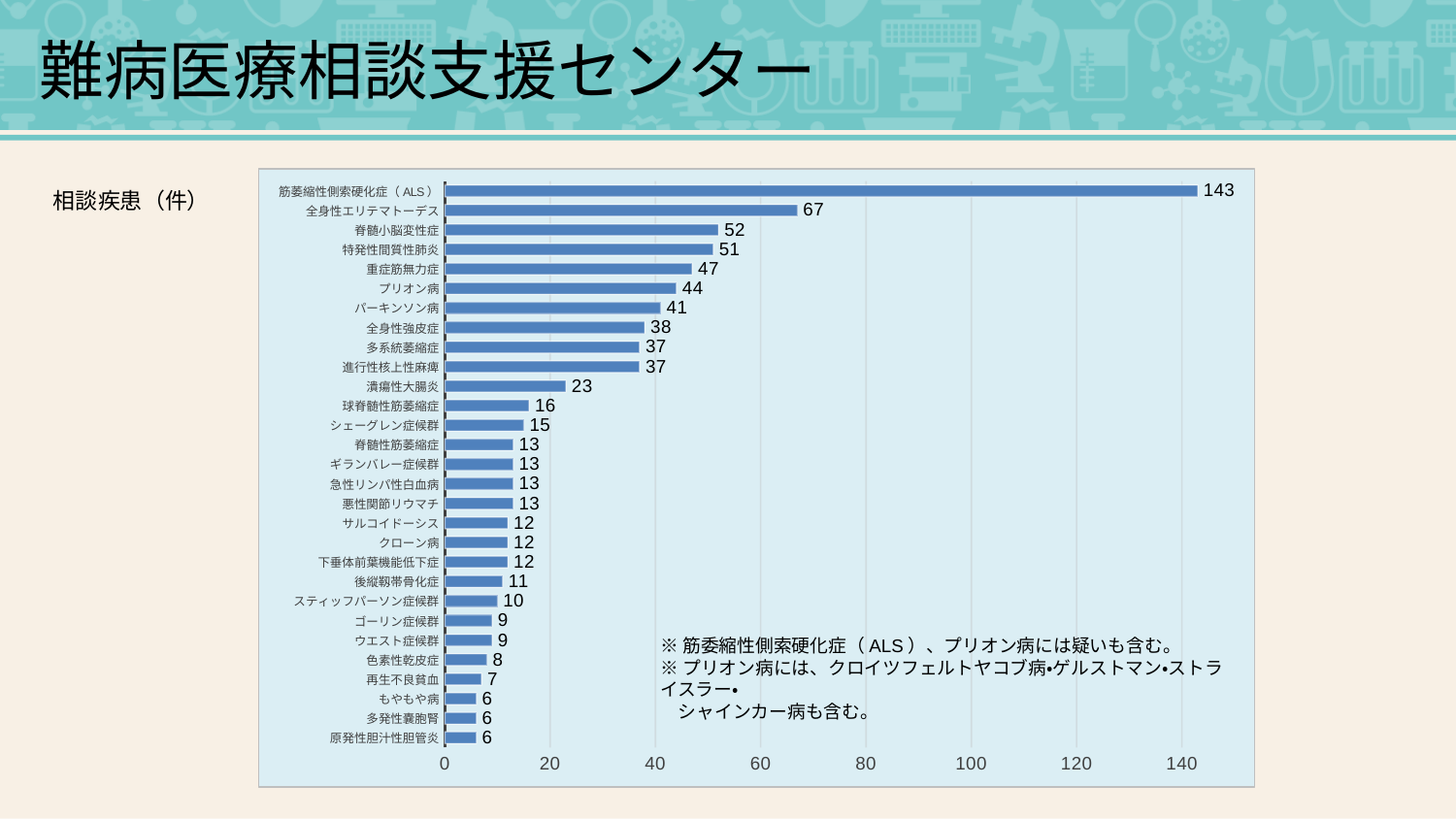

難病医療相談支援センター

### Chart

| Category |  |
|---|---|
| 原発性胆汁性胆管炎 | 6.0 |
| 多発性嚢胞腎 | 6.0 |
| もやもや病 | 6.0 |
| 再生不良貧血 | 7.0 |
| 色素性乾皮症 | 8.0 |
| ウエスト症候群 | 9.0 |
| ゴーリン症候群 | 9.0 |
| スティッフパーソン症候群 | 10.0 |
| 後縦靱帯骨化症 | 11.0 |
| 下垂体前葉機能低下症 | 12.0 |
| クローン病 | 12.0 |
| サルコイドーシス | 12.0 |
| 悪性関節リウマチ | 13.0 |
| 急性リンパ性白血病 | 13.0 |
| ギランバレー症候群 | 13.0 |
| 脊髄性筋萎縮症 | 13.0 |
| シェーグレン症候群 | 15.0 |
| 球脊髄性筋萎縮症 | 16.0 |
| 潰瘍性大腸炎 | 23.0 |
| 進行性核上性麻痺 | 37.0 |
| 多系統萎縮症 | 37.0 |
| 全身性強皮症 | 38.0 |
| パーキンソン病 | 41.0 |
| プリオン病 | 44.0 |
| 重症筋無力症 | 47.0 |
| 特発性間質性肺炎 | 51.0 |
| 脊髄小脳変性症 | 52.0 |
| 全身性エリテマトーデス | 67.0 |
| 筋萎縮性側索硬化症（ALS） | 143.0 |
相談疾患（件）
※筋委縮性側索硬化症（ALS）、プリオン病には疑いも含む。
※プリオン病には、クロイツフェルトヤコブ病・ゲルストマン・ストライスラー・
　シャインカー病も含む。